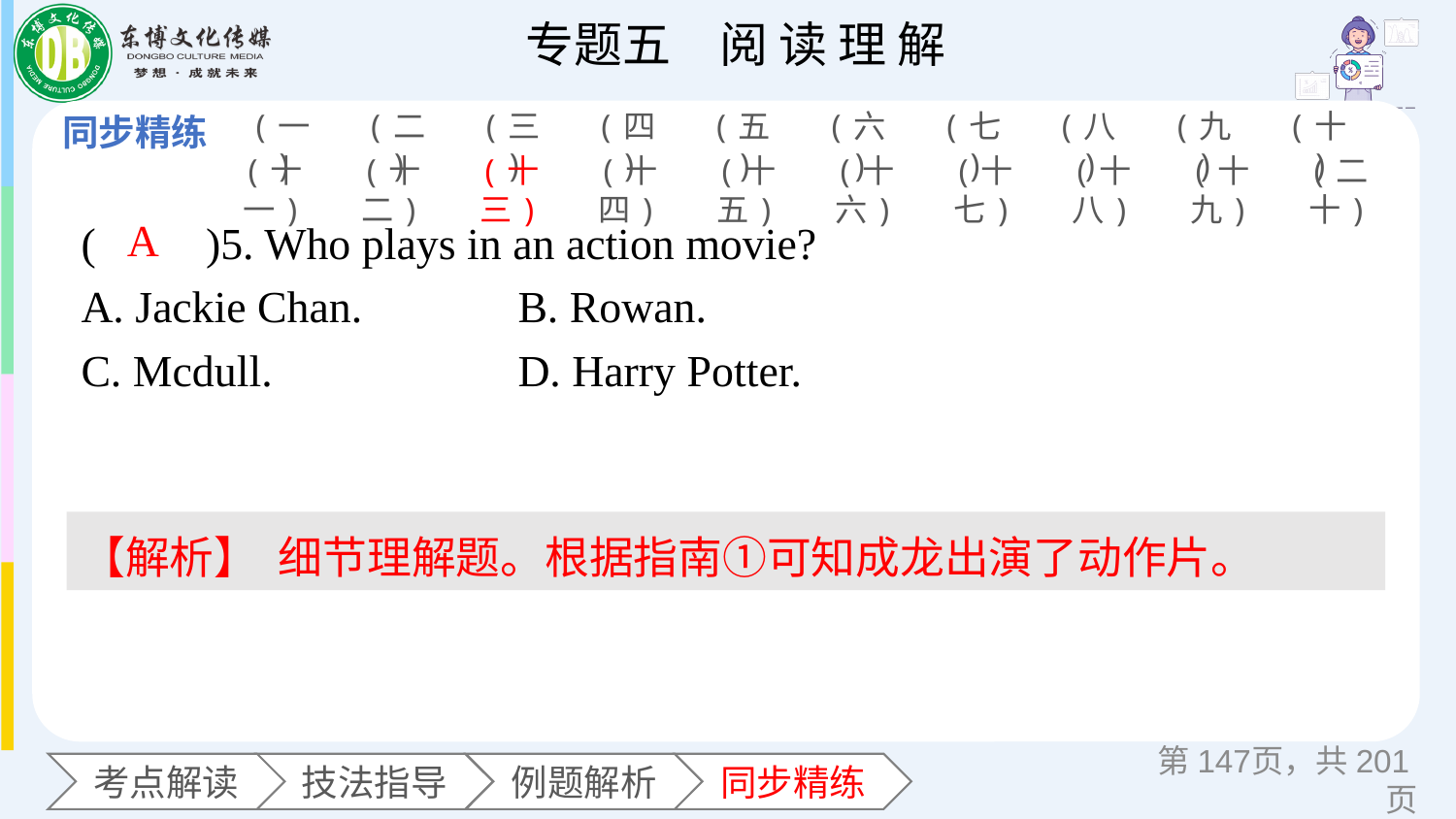

(一)
(二)
(三)
(四)
(五)
(六)
(七)
(八)
(九)
(十)
(十一)
(十二)
(十三)
(十四)
(十五)
(十六)
(十七)
(十八)
(十九)
(二十)
(　　)5. Who plays in an action movie?
A. Jackie Chan.    	B. Rowan.
C. Mcdull.    		D. Harry Potter.
A
【解析】  细节理解题。根据指南①可知成龙出演了动作片。
第147页，共201页